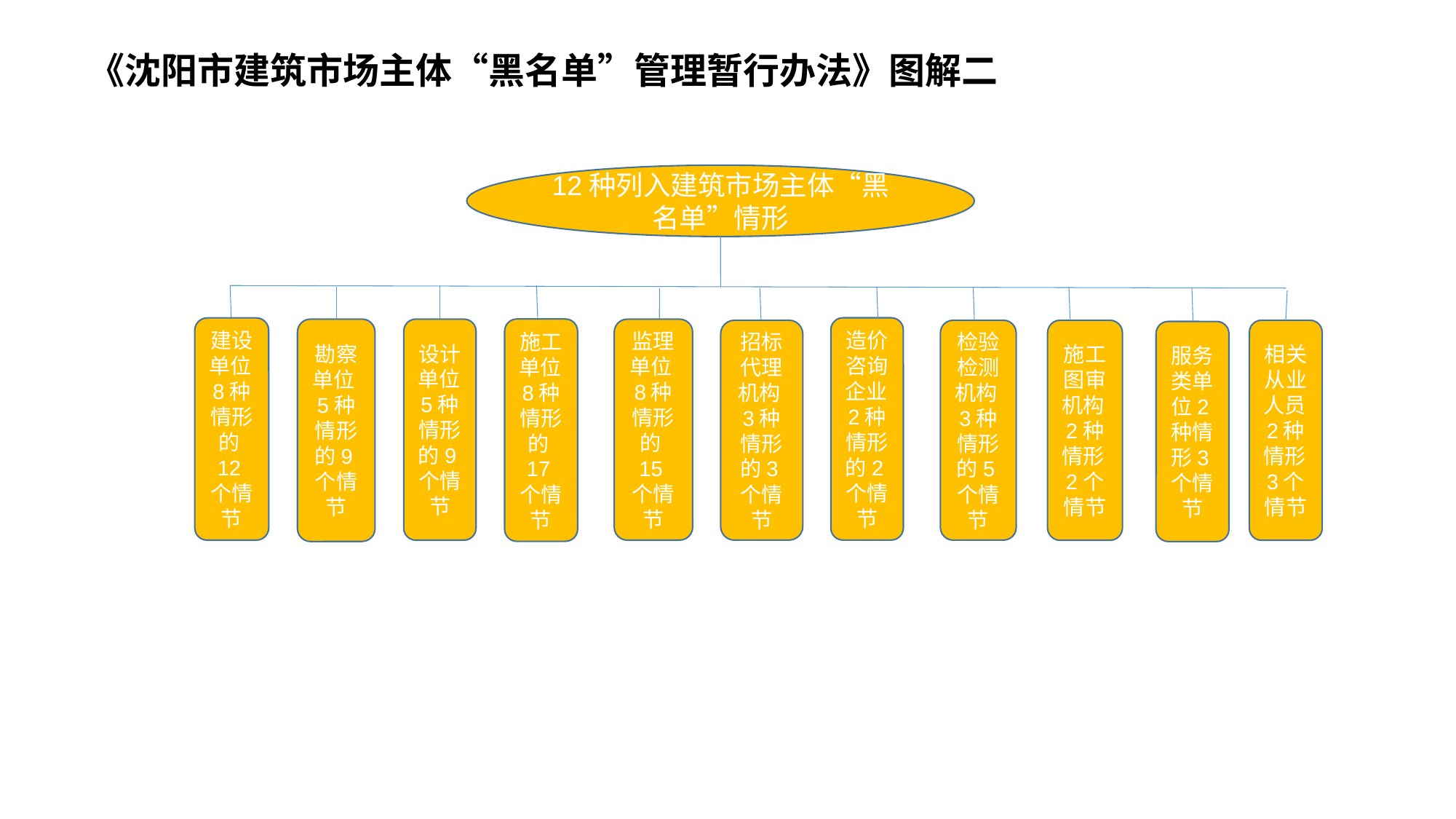

# 《沈阳市建筑市场主体“黑名单”管理暂行办法》图解二

12种列入建筑市场主体“黑名单”情形
造价咨询企业2种情形的2个情节
建设单位8种情形的12个情节
施工单位8种情形的17个情节
勘察单位5种情形的9个情节
设计单位5种情形的9个情节
监理单位8种情形的15个情节
招标代理机构3种情形的3个情节
检验检测机构3种情形的5个情节
施工图审机构2种情形2个情节
相关从业人员2种情形3个情节
服务类单位2种情形3个情节